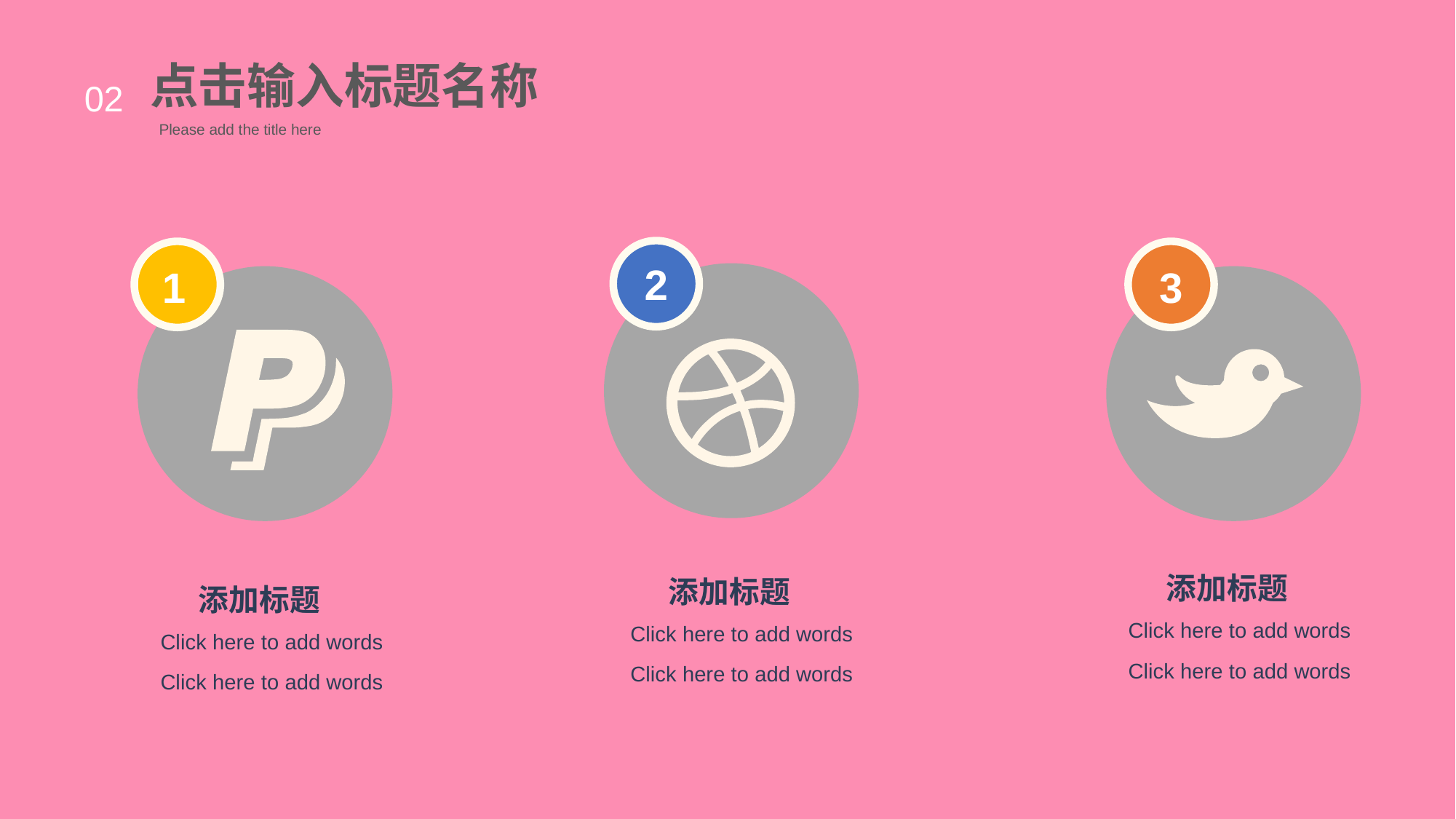

点击输入标题名称

02
Please add the title here

2

1

3

添加标题
添加标题
添加标题
Click here to add words
Click here to add words
Click here to add words
Click here to add words
Click here to add words
Click here to add words